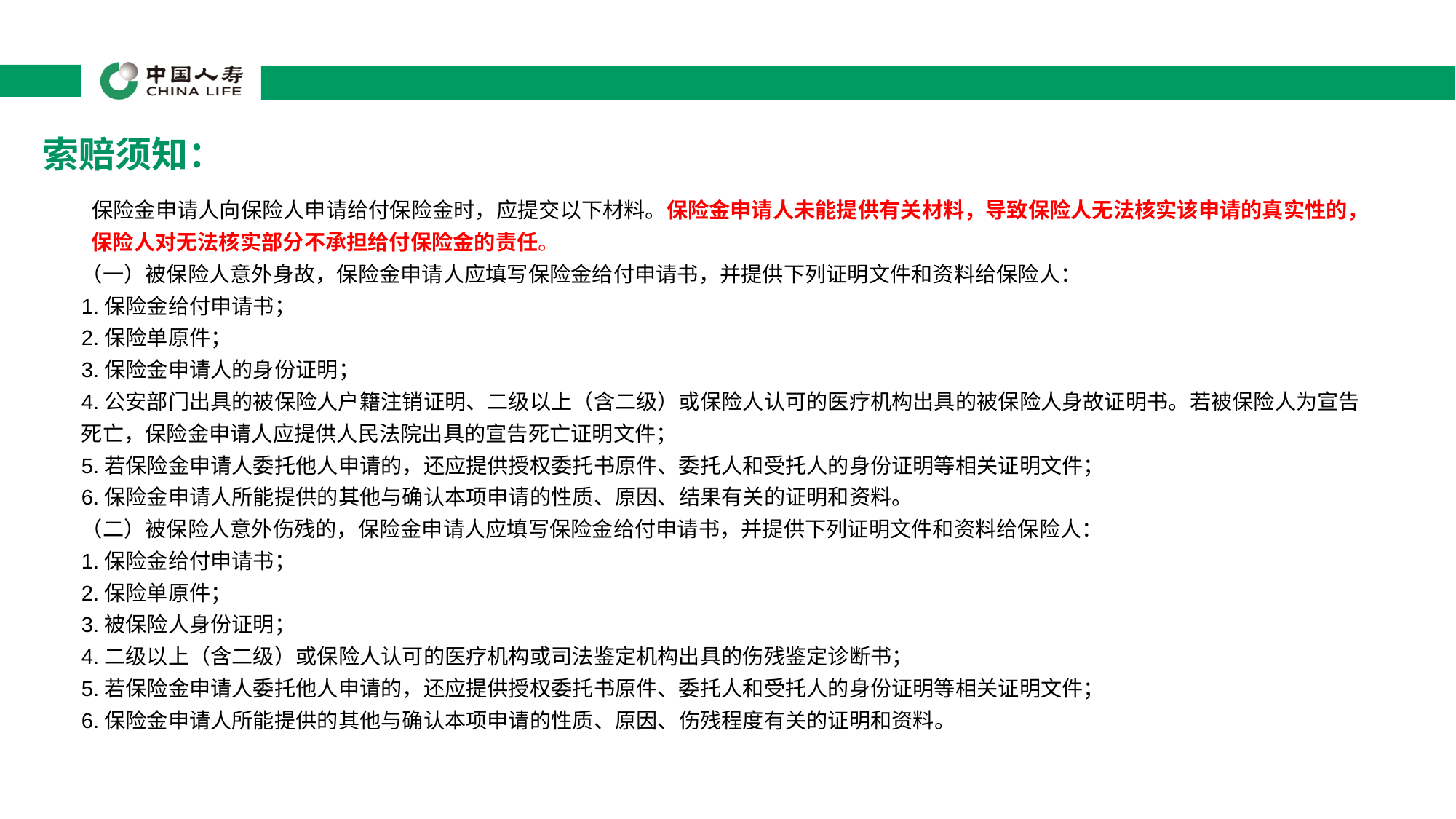

# 索赔须知：
  保险金申请人向保险人申请给付保险金时，应提交以下材料。保险金申请人未能提供有关材料，导致保险人无法核实该申请的真实性的，
 保险人对无法核实部分不承担给付保险金的责任。
（一）被保险人意外身故，保险金申请人应填写保险金给付申请书，并提供下列证明文件和资料给保险人：
1.保险金给付申请书；
2.保险单原件；
3.保险金申请人的身份证明；
4.公安部门出具的被保险人户籍注销证明、二级以上（含二级）或保险人认可的医疗机构出具的被保险人身故证明书。若被保险人为宣告
死亡，保险金申请人应提供人民法院出具的宣告死亡证明文件；
5.若保险金申请人委托他人申请的，还应提供授权委托书原件、委托人和受托人的身份证明等相关证明文件；
6.保险金申请人所能提供的其他与确认本项申请的性质、原因、结果有关的证明和资料。
（二）被保险人意外伤残的，保险金申请人应填写保险金给付申请书，并提供下列证明文件和资料给保险人：
1.保险金给付申请书；
2.保险单原件；
3.被保险人身份证明；
4.二级以上（含二级）或保险人认可的医疗机构或司法鉴定机构出具的伤残鉴定诊断书；
5.若保险金申请人委托他人申请的，还应提供授权委托书原件、委托人和受托人的身份证明等相关证明文件；
6.保险金申请人所能提供的其他与确认本项申请的性质、原因、伤残程度有关的证明和资料。